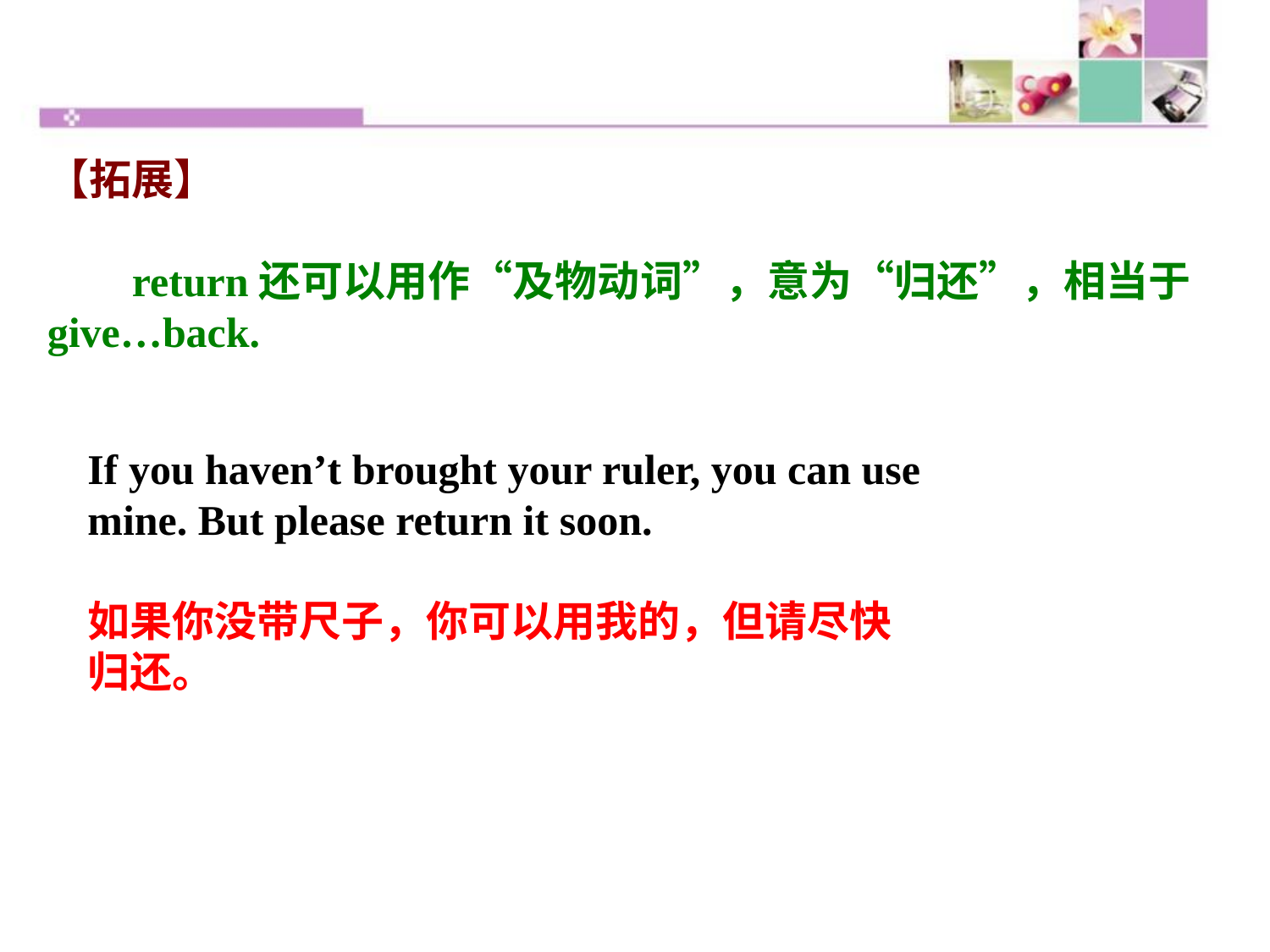

【拓展】

        return还可以用作“及物动词”，意为“归还”，相当于give…back.
If you haven’t brought your ruler, you can use mine. But please return it soon.

如果你没带尺子，你可以用我的，但请尽快归还。